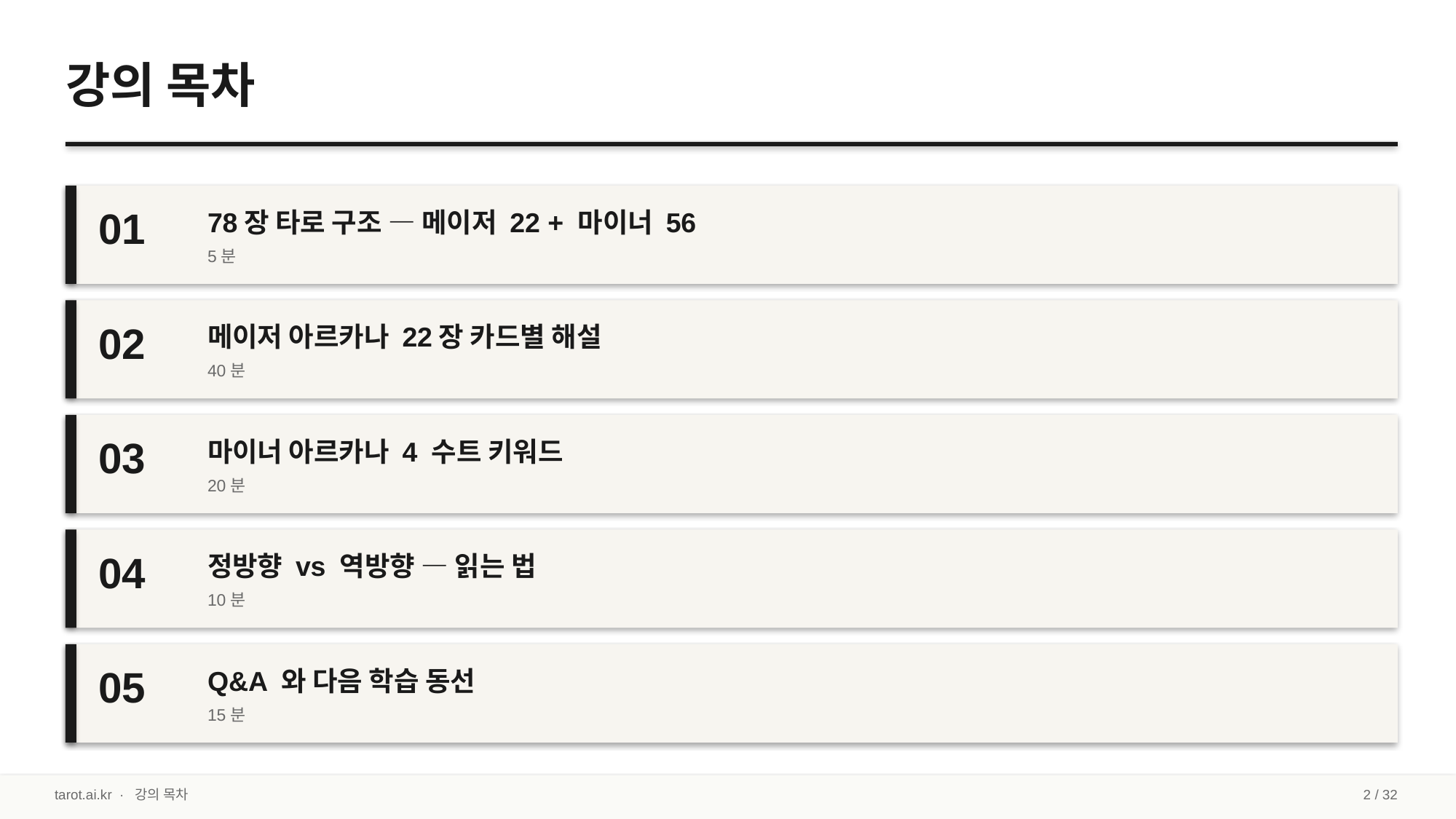

강의 목차

01
78장 타로 구조 — 메이저 22 + 마이너 56
5분

02
메이저 아르카나 22장 카드별 해설
40분

03
마이너 아르카나 4 수트 키워드
20분

04
정방향 vs 역방향 — 읽는 법
10분

05
Q&A 와 다음 학습 동선
15분

tarot.ai.kr  ·  강의 목차
2 / 32